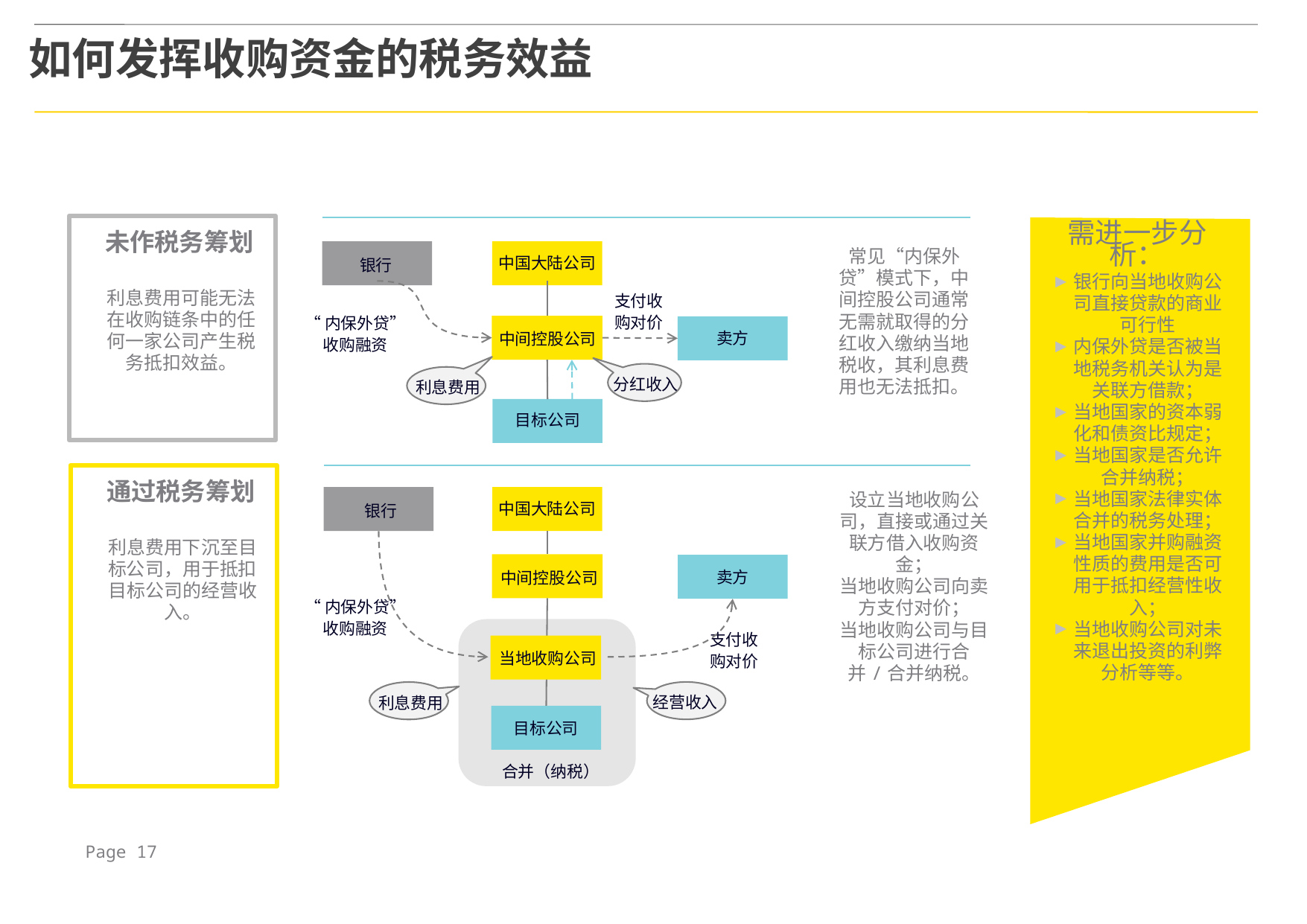

如何发挥收购资金的税务效益

需进一步分析：
银行向当地收购公司直接贷款的商业可行性
内保外贷是否被当地税务机关认为是关联方借款；
当地国家的资本弱化和债资比规定；
当地国家是否允许合并纳税；
当地国家法律实体合并的税务处理；
当地国家并购融资性质的费用是否可用于抵扣经营性收入；
当地收购公司对未来退出投资的利弊分析等等。

未作税务筹划
常见“内保外贷”模式下，中间控股公司通常无需就取得的分红收入缴纳当地税收，其利息费用也无法抵扣。

中国大陆公司
银行
利息费用可能无法在收购链条中的任何一家公司产生税务抵扣效益。
支付收购对价
“内保外贷”
收购融资

卖方
中间控股公司

分红收入

利息费用

目标公司

通过税务筹划
设立当地收购公司，直接或通过关联方借入收购资金；
当地收购公司向卖方支付对价；
当地收购公司与目标公司进行合并/合并纳税。

中国大陆公司
银行
利息费用下沉至目标公司，用于抵扣目标公司的经营收入。

卖方
中间控股公司
“内保外贷”
收购融资

支付收购对价

当地收购公司

经营收入
利息费用

目标公司
合并（纳税）